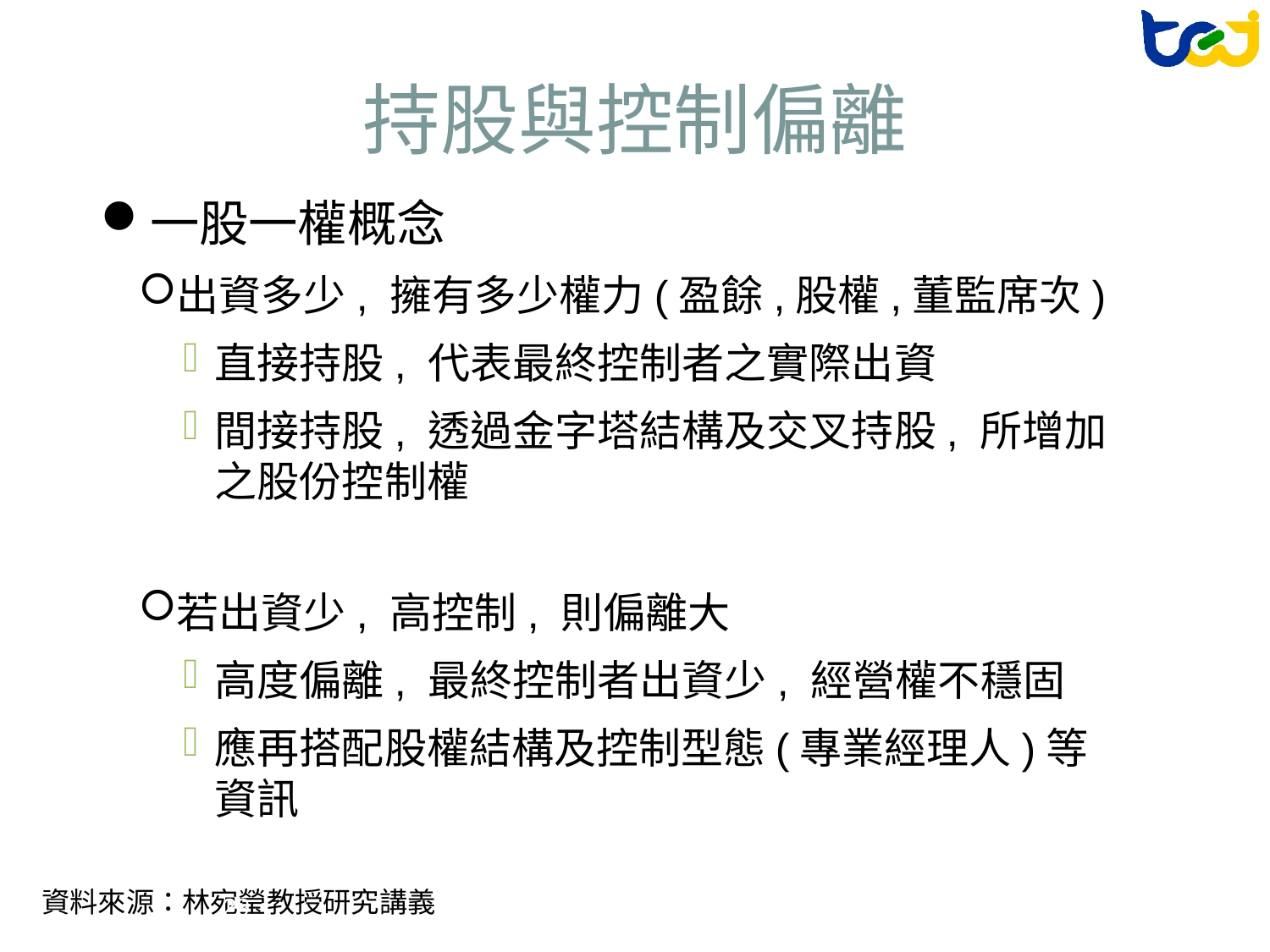

# 持股與控制偏離
一股一權概念
出資多少, 擁有多少權力(盈餘,股權,董監席次)
直接持股, 代表最終控制者之實際出資
間接持股, 透過金字塔結構及交叉持股, 所增加之股份控制權

若出資少, 高控制, 則偏離大
高度偏離, 最終控制者出資少, 經營權不穩固
應再搭配股權結構及控制型態(專業經理人)等資訊

資料來源：林宛瑩教授研究講義
29